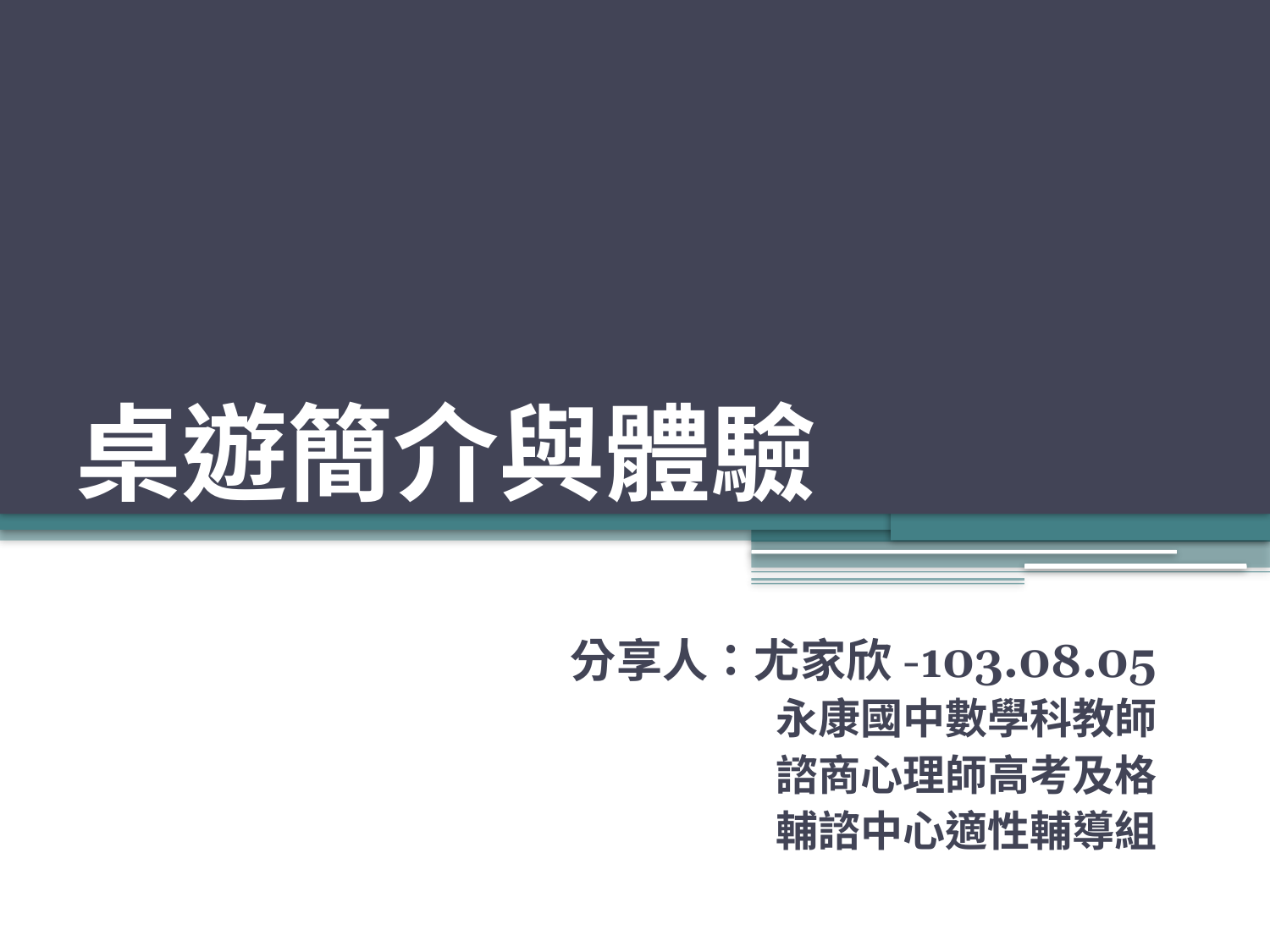

# 桌遊簡介與體驗
分享人：尤家欣-103.08.05
永康國中數學科教師
諮商心理師高考及格
輔諮中心適性輔導組